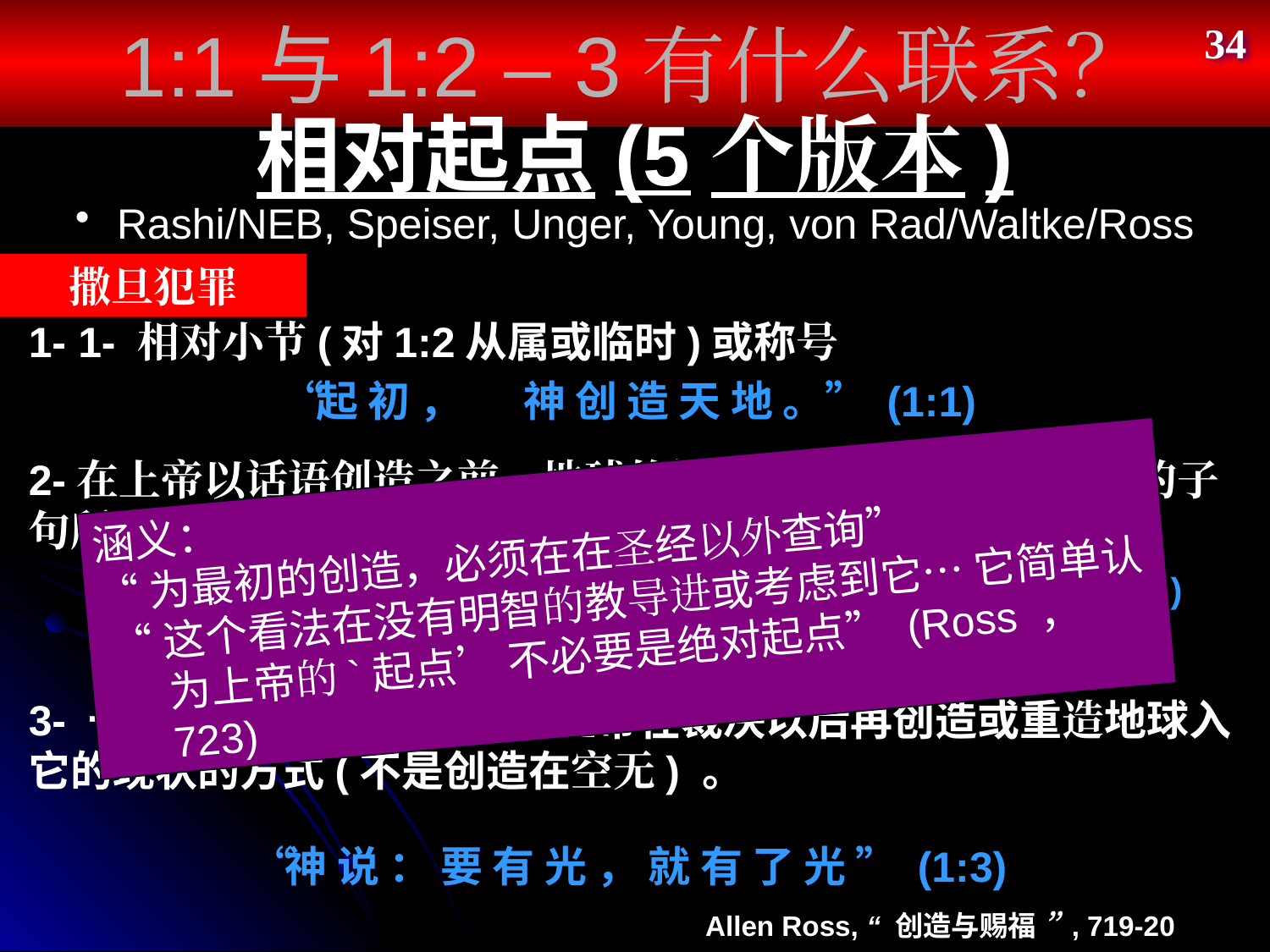

1:1与1:2 – 3有什么联系？
34
# 相对起点(5个版本)

 Rashi/NEB, Speiser, Unger, Young, von Rad/Waltke/Ross
撒旦犯罪
1- 1- 相对小节(对1:2从属或临时)或称号
“起 初 ， 　 神 创 造 天 地 。” (1:1)
2-在上帝以话语创造之前，地球的情况是以三个消极与脱节的子句所描述
涵义：
“为最初的创造，必须在在圣经以外查询”
 “这个看法在没有明智的教导进或考虑到它… 它简单认为上帝的`起点’ 不必要是绝对起点” (Ross ， 723)
“地 是 空 虚 混 沌 ， 渊 面 黑 暗 ； 神 的 灵 运 行 在 水 面 上” (1:2 )
3- 一个独立，叙事句子显示上帝在裁决以后再创造或重造地球入它的现状的方式(不是创造在空无) 。
“神 说 ： 要 有 光 ， 就 有 了 光 ” (1:3)
Allen Ross, “ 创造与赐福 ” , 719-20